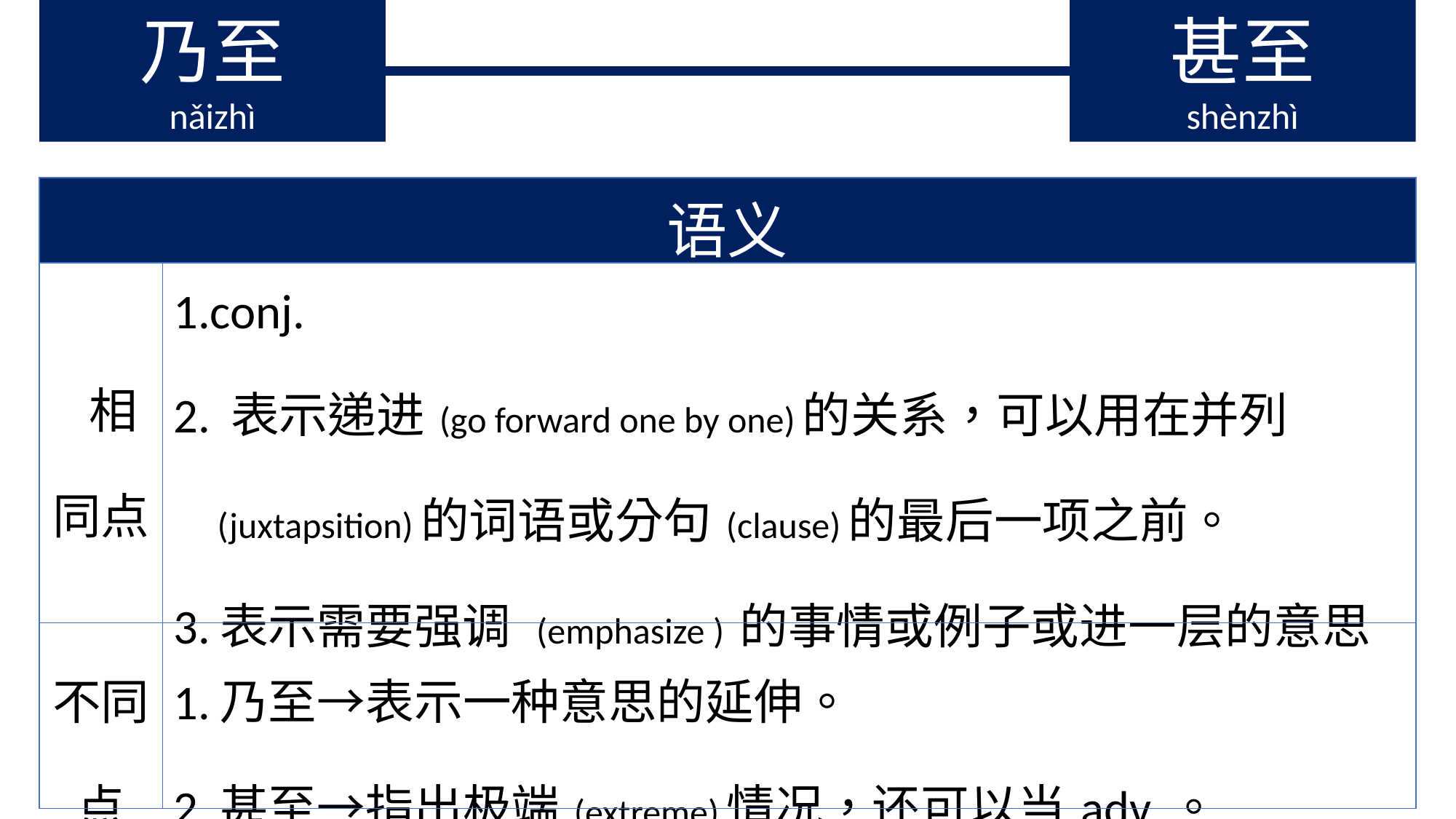

乃至
nǎizhì
甚至
shènzhì
| 语义 |  |
| --- | --- |
| 相同点 | 1.conj. 2. 表示递进(go forward one by one)的关系，可以用在并列 (juxtapsition)的词语或分句(clause)的最后一项之前。 3.表示需要强调 (emphasize ) 的事情或例子或进一层的意思 |
| 不同点 | 1.乃至→表示一种意思的延伸。 2.甚至→指出极端(extreme)情况，还可以当adv.。 |